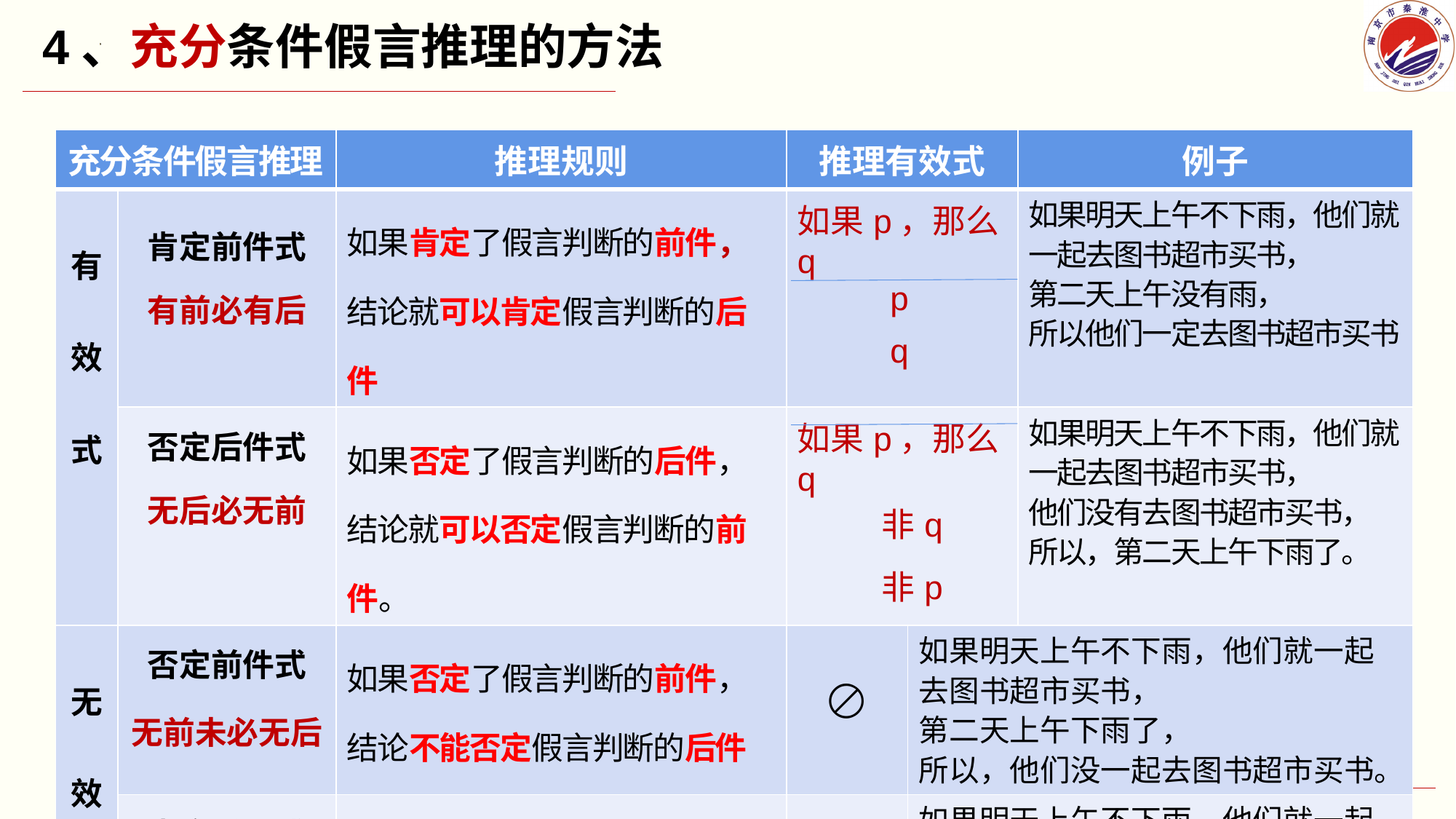

4、充分条件假言推理的方法
| 充分条件假言推理 |  | 推理规则 | 推理有效式 |  | 例子 |
| --- | --- | --- | --- | --- | --- |
| 有效式 | 肯定前件式 有前必有后 | 如果肯定了假言判断的前件， 结论就可以肯定假言判断的后件 | 如果p，那么q p q |  | 如果明天上午不下雨，他们就一起去图书超市买书， 第二天上午没有雨， 所以他们一定去图书超市买书 |
|  | 否定后件式 无后必无前 | 如果否定了假言判断的后件， 结论就可以否定假言判断的前件。 | 如果p，那么q 非q 非p |  | 如果明天上午不下雨，他们就一起去图书超市买书， 他们没有去图书超市买书， 所以，第二天上午下雨了。 |
| 无效式 | 否定前件式 无前未必无后 | 如果否定了假言判断的前件， 结论不能否定假言判断的后件 | 🚫 | 如果明天上午不下雨，他们就一起去图书超市买书， 第二天上午下雨了， 所以，他们没一起去图书超市买书。 |  |
|  | 肯定后件式 有后未必有前 | 如果肯定了假言判断的后件， 结论不能肯定假言判断的前件。 | 🚫 | 如果明天上午不下雨，他们就一起去图书超市买书， 他们去图书超市买书， 所以，第二天上午不下雨了。 |  |